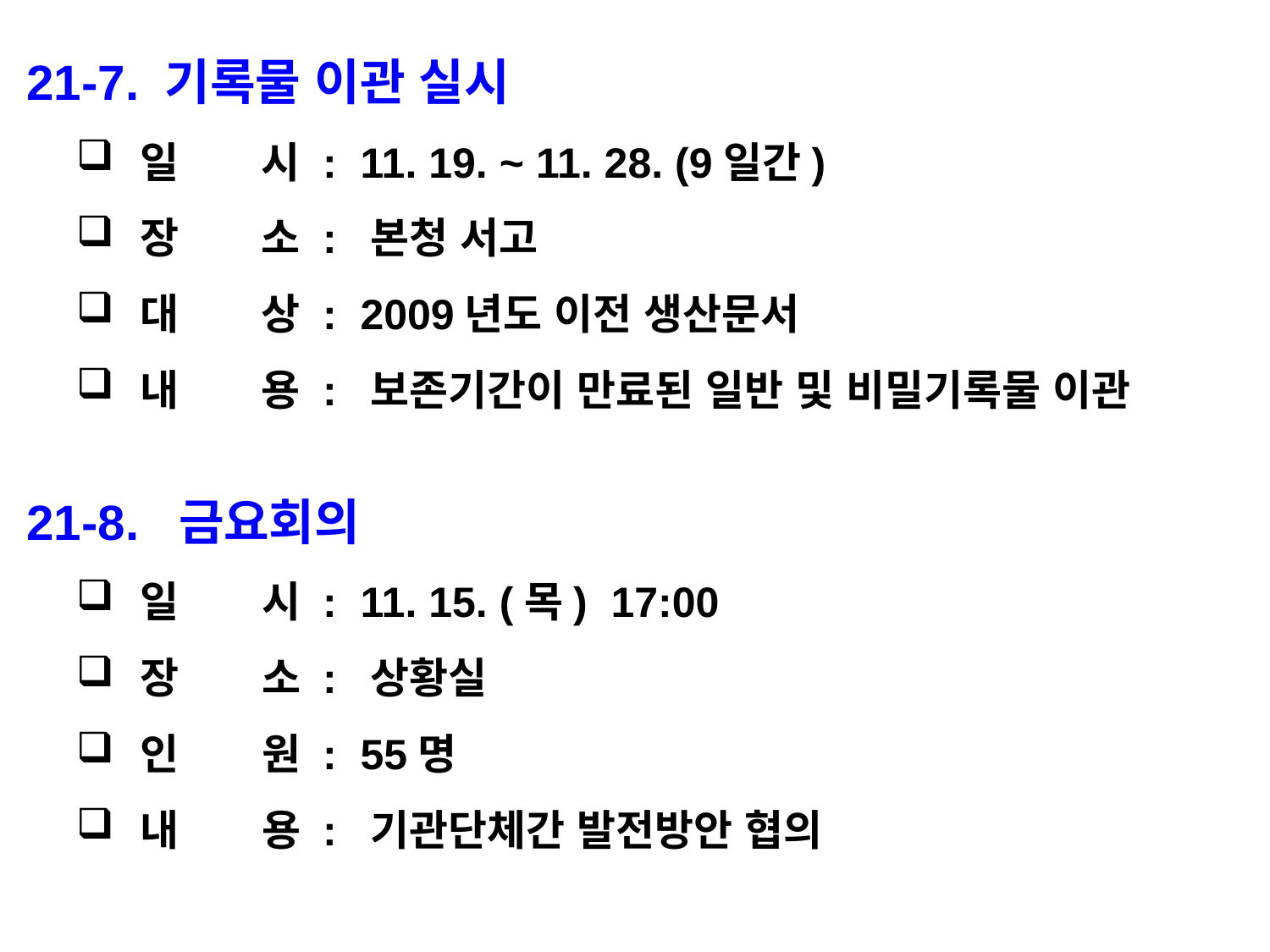

21-7. 기록물 이관 실시
일       시 :  11. 19. ~ 11. 28. (9일간)
장       소 :  본청 서고
대       상 :  2009년도 이전 생산문서
내       용 :  보존기간이 만료된 일반 및 비밀기록물 이관

 21-8.  금요회의
일       시 :  11. 15. (목)  17:00
장       소 :  상황실
인       원 :  55명
내       용 :  기관단체간 발전방안 협의